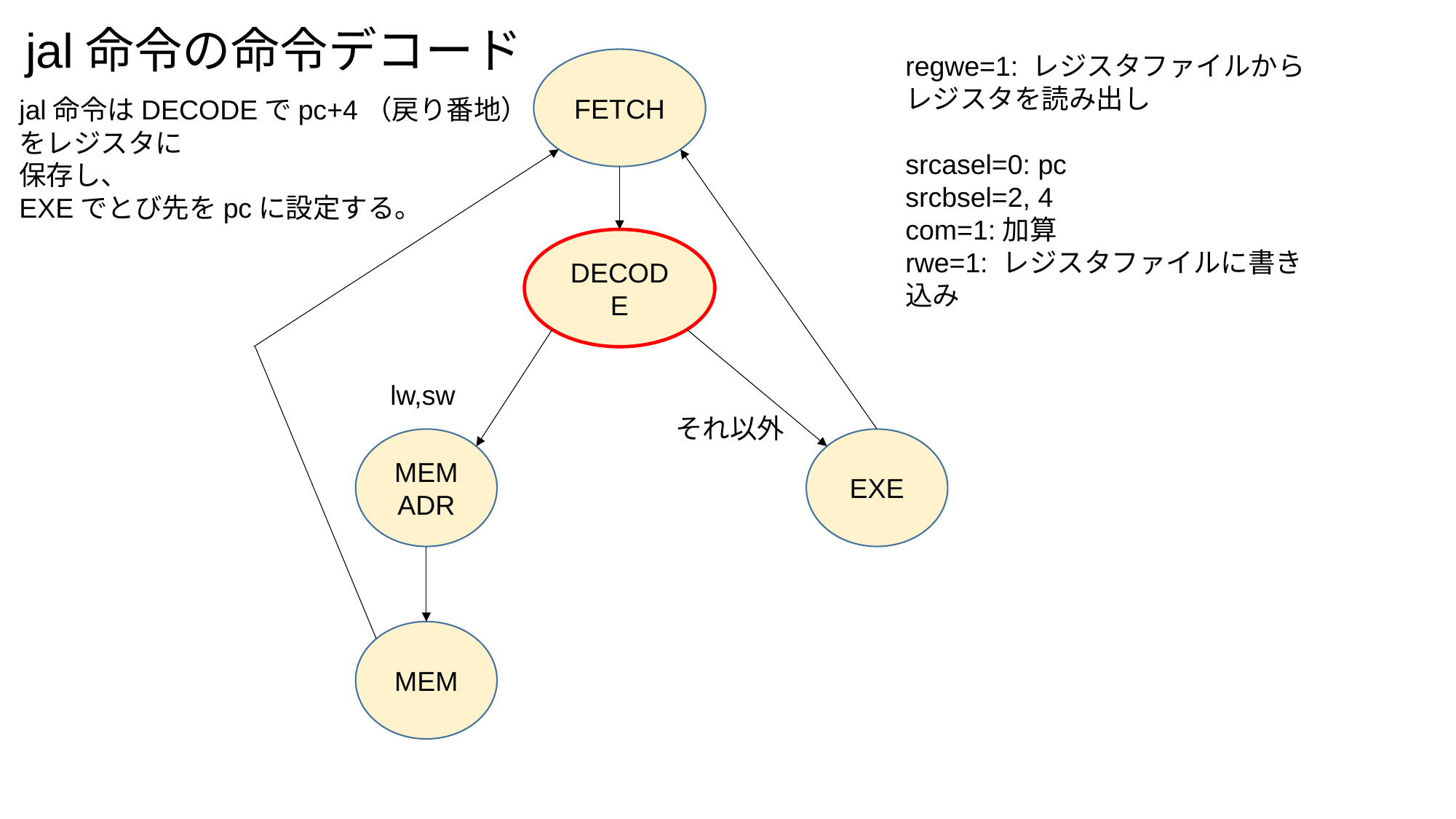

jal命令の命令デコード
regwe=1: レジスタファイルからレジスタを読み出し

srcasel=0: pc
srcbsel=2, 4
com=1:加算
rwe=1: レジスタファイルに書き込み
FETCH
jal命令はDECODEでpc+4（戻り番地）
をレジスタに
保存し、
EXEでとび先をpcに設定する。
DECODE
lw,sw
それ以外
MEMADR
EXE
MEM